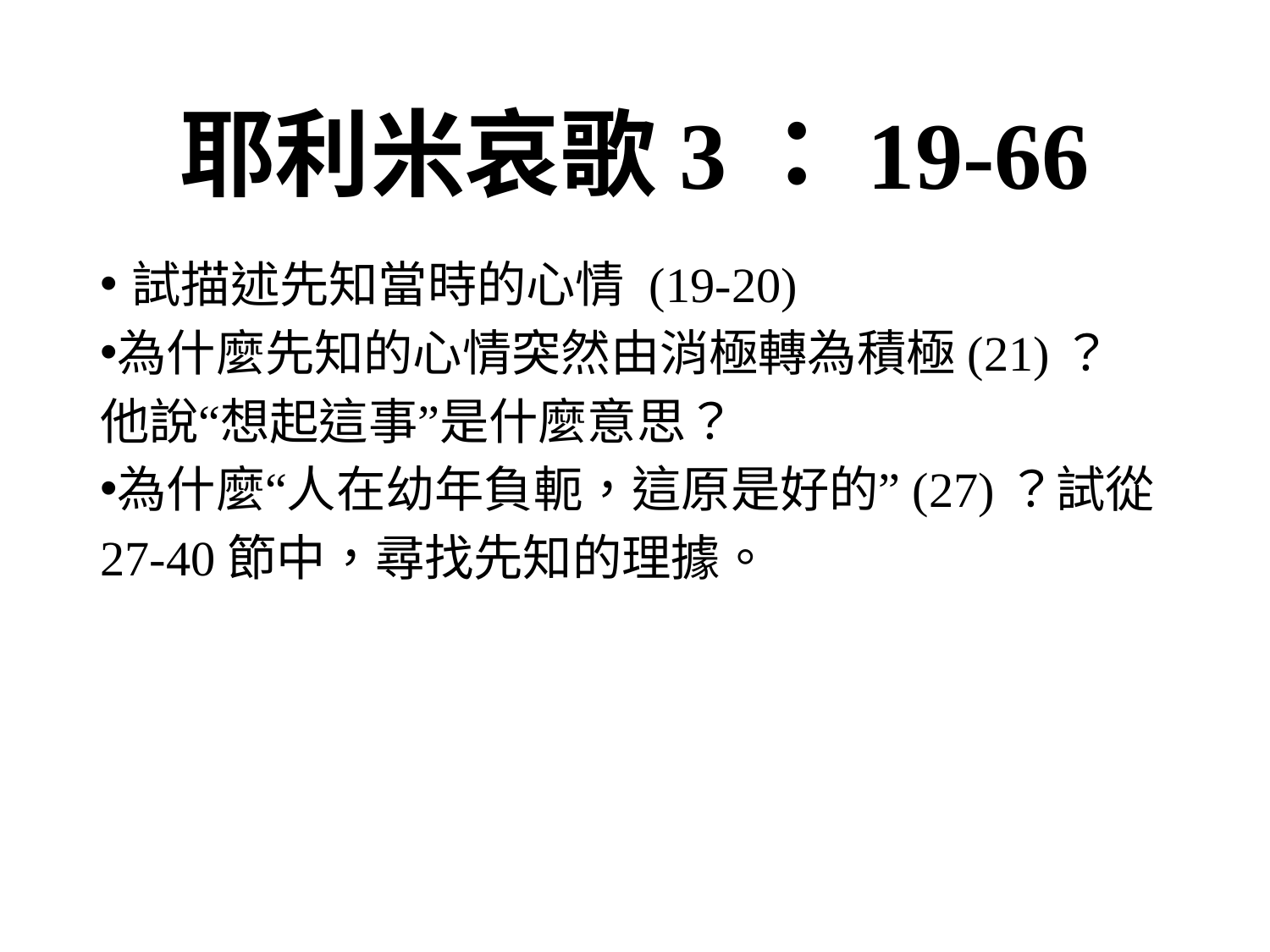

# 耶利米哀歌3：19-66
試描述先知當時的心情 (19-20)
為什麼先知的心情突然由消極轉為積極(21)？ 他說“想起這事”是什麼意思？
為什麼“人在幼年負軛，這原是好的”(27)？試從27-40節中，尋找先知的理據。